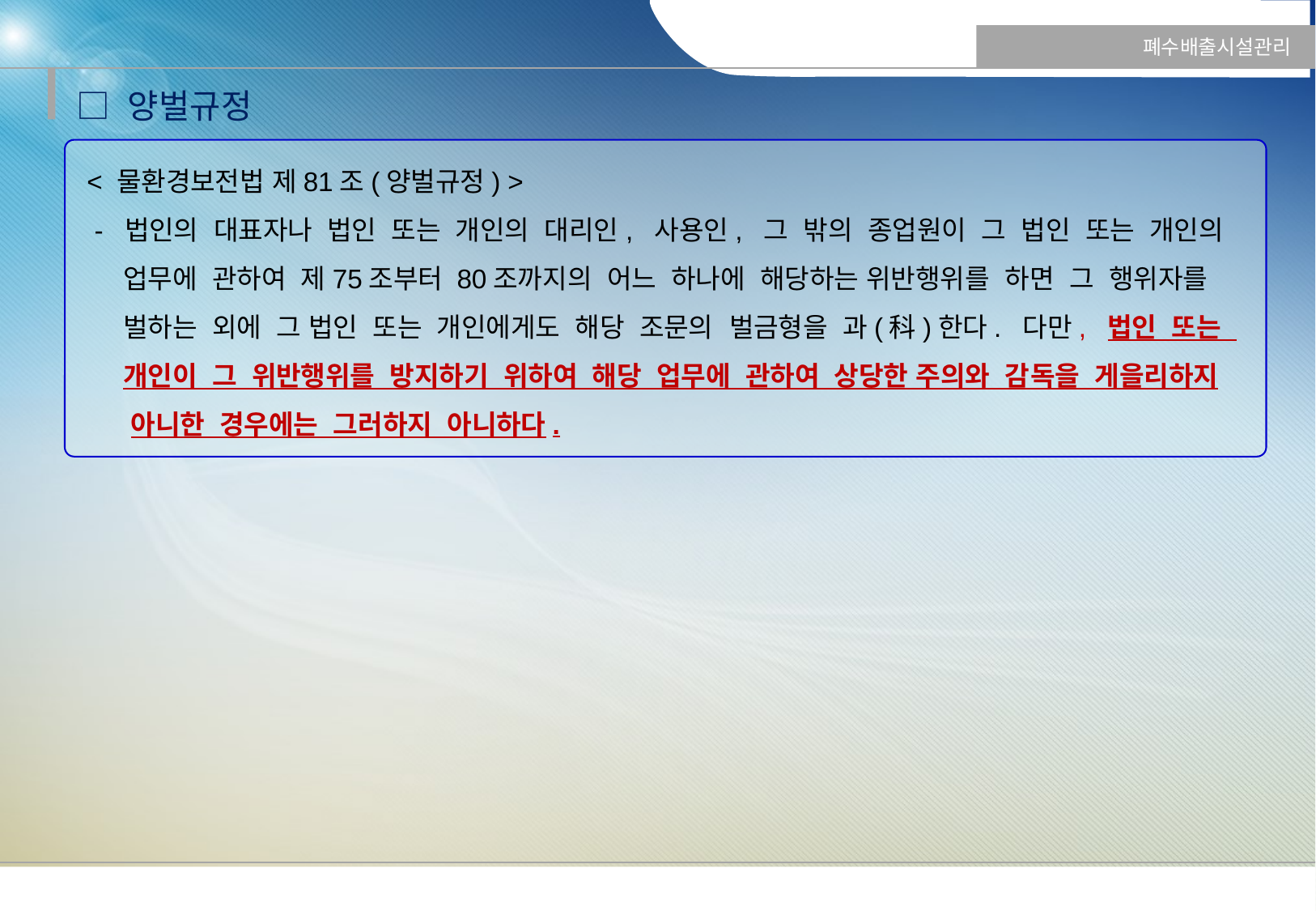

폐수배출시설관리
  □ 양벌규정
 < 물환경보전법 제81조(양벌규정) >
  -  법인의  대표자나  법인  또는  개인의  대리인,  사용인,  그  밖의  종업원이  그  법인  또는  개인의
     업무에  관하여  제75조부터 80조까지의  어느  하나에  해당하는 위반행위를  하면  그  행위자를
     벌하는  외에  그 법인  또는  개인에게도  해당  조문의  벌금형을  과(科)한다.  다만,  법인  또는
     개인이  그  위반행위를  방지하기  위하여  해당  업무에  관하여  상당한 주의와  감독을  게을리하지
      아니한  경우에는  그러하지  아니하다.